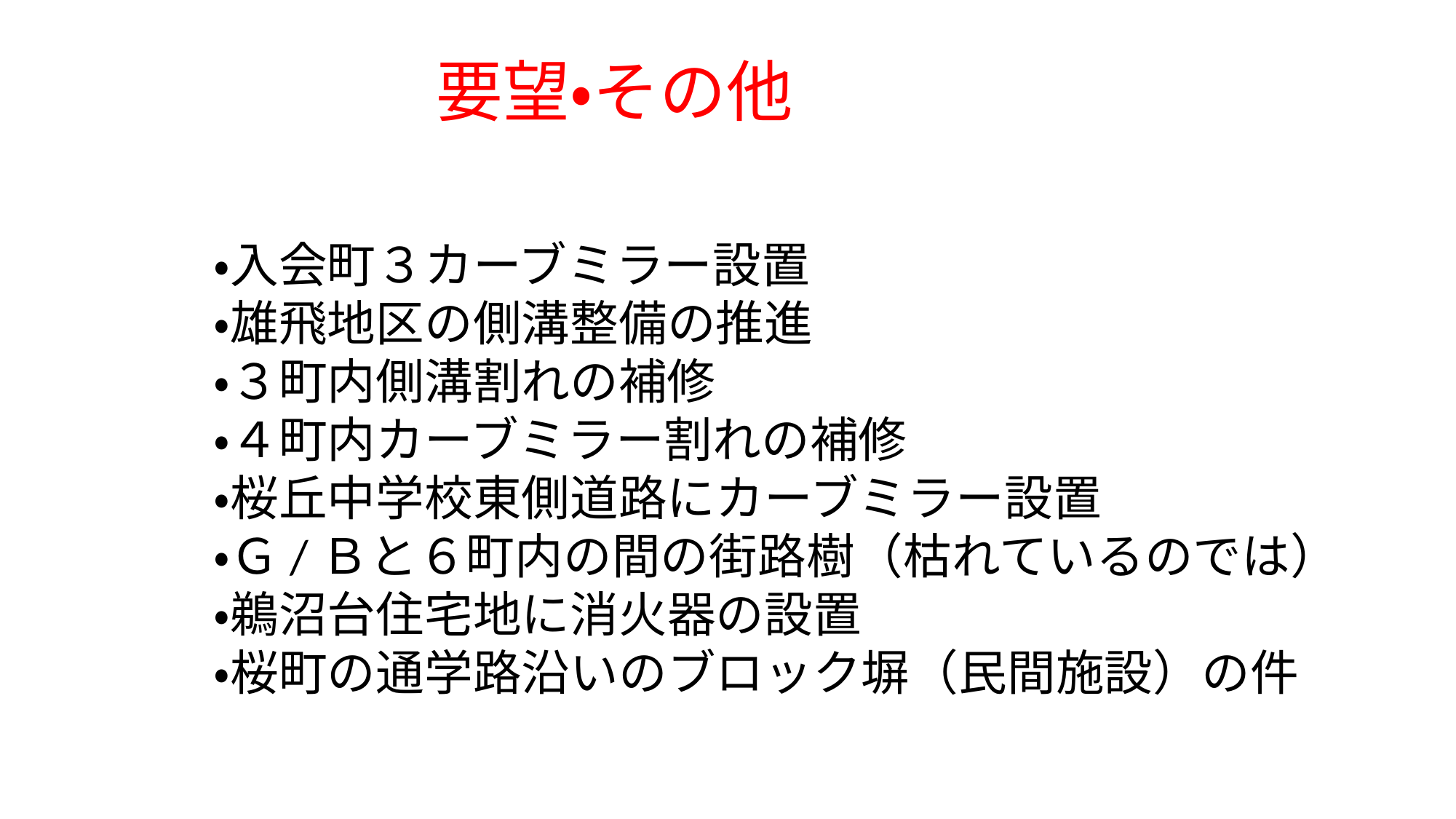

要望・その他
・入会町３カーブミラー設置
・雄飛地区の側溝整備の推進
・３町内側溝割れの補修
・４町内カーブミラー割れの補修
・桜丘中学校東側道路にカーブミラー設置
・Ｇ/Ｂと６町内の間の街路樹（枯れているのでは）
・鵜沼台住宅地に消火器の設置
・桜町の通学路沿いのブロック塀（民間施設）の件